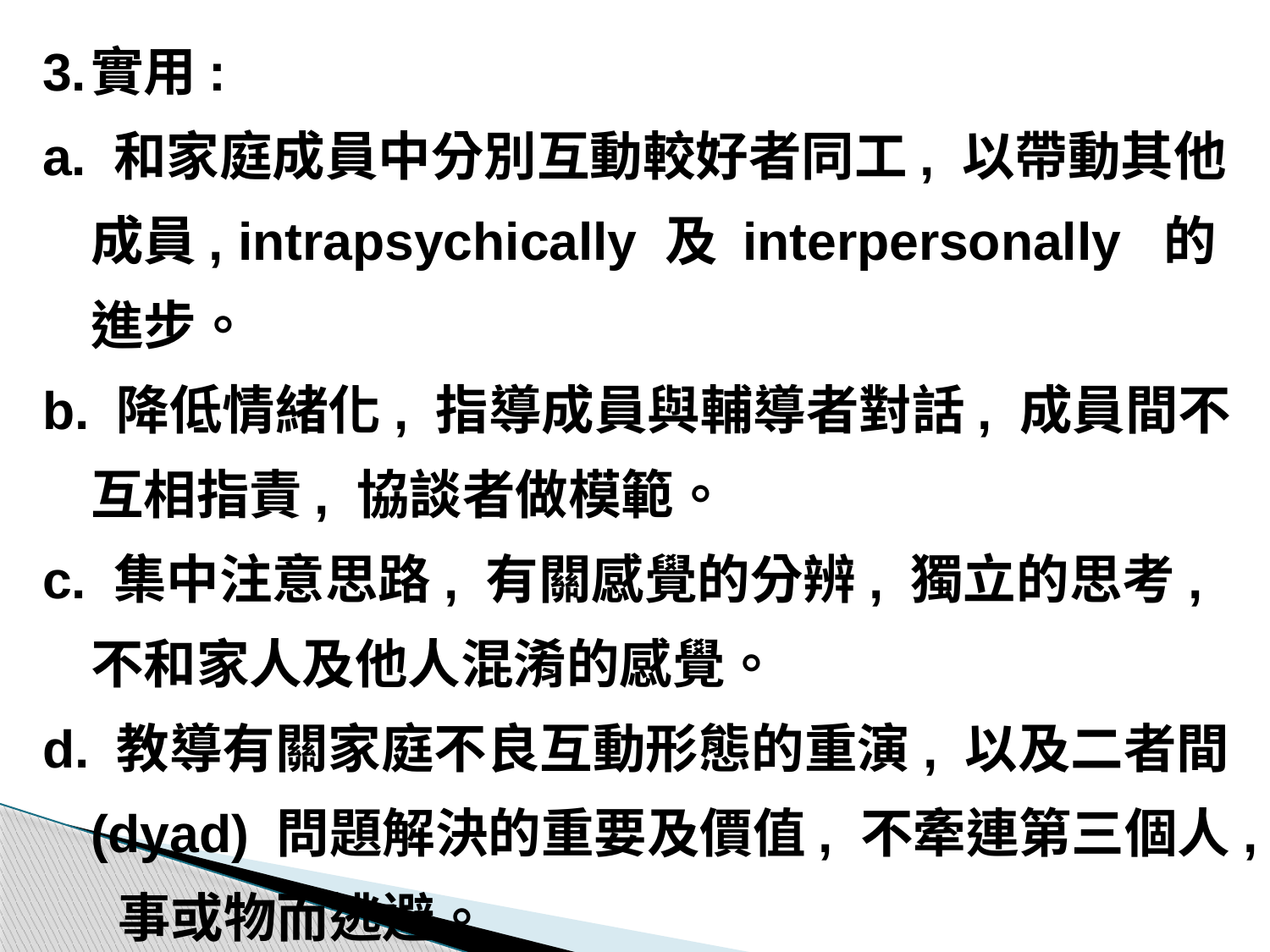

3.	實用:
a. 和家庭成員中分別互動較好者同工, 以帶動其他成員, intrapsychically 及 interpersonally  的進步。
b. 降低情緒化, 指導成員與輔導者對話, 成員間不互相指責, 協談者做模範。
c. 集中注意思路, 有關感覺的分辨, 獨立的思考, 不和家人及他人混淆的感覺。
d. 教導有關家庭不良互動形態的重演, 以及二者間 (dyad) 問題解決的重要及價值, 不牽連第三個人, 事或物而逃避。